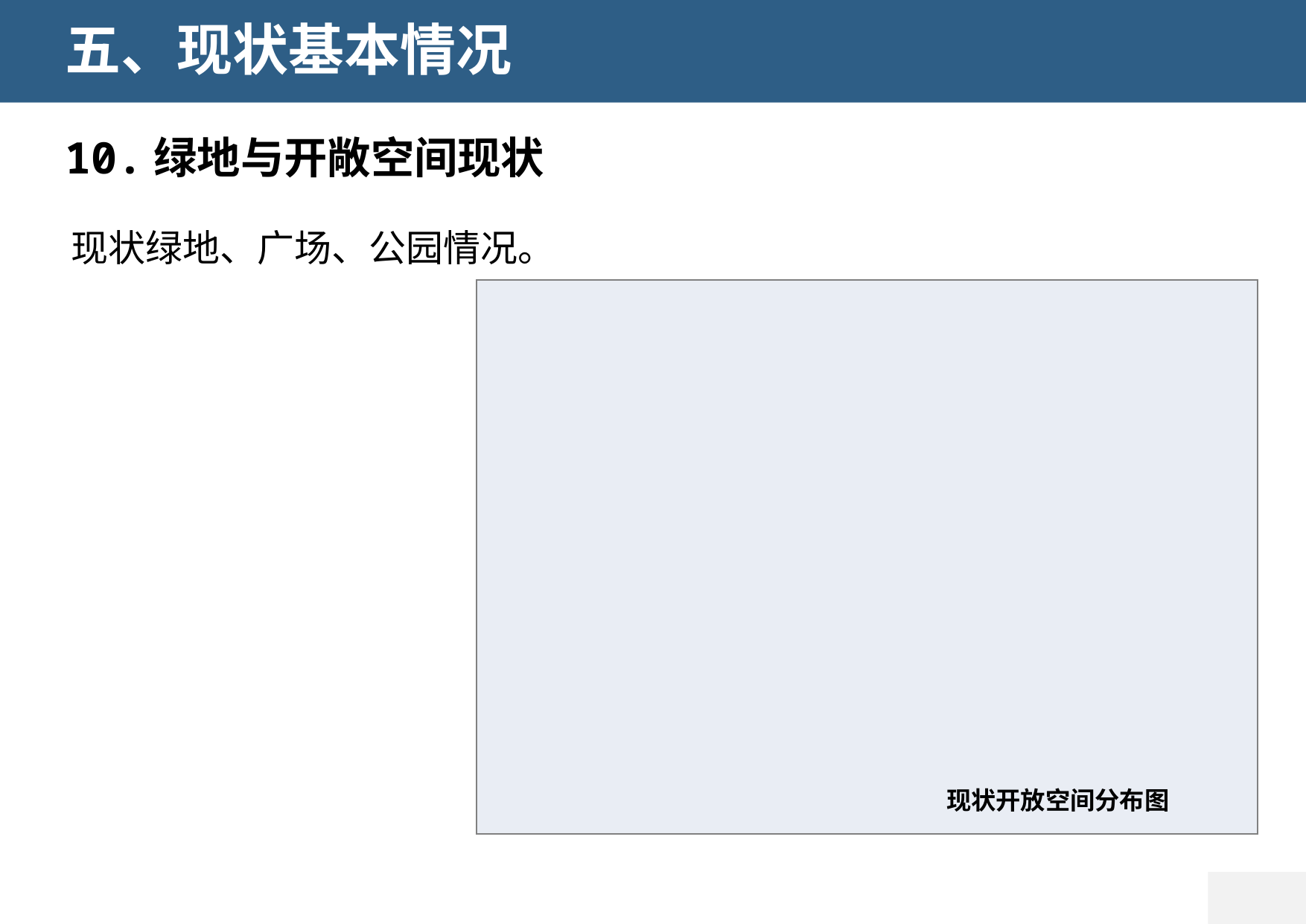

五、现状基本情况
10.绿地与开敞空间现状
黄  埔  大  道
现状绿地、广场、公园情况。
冼  村  路

现状开放空间分布图
23